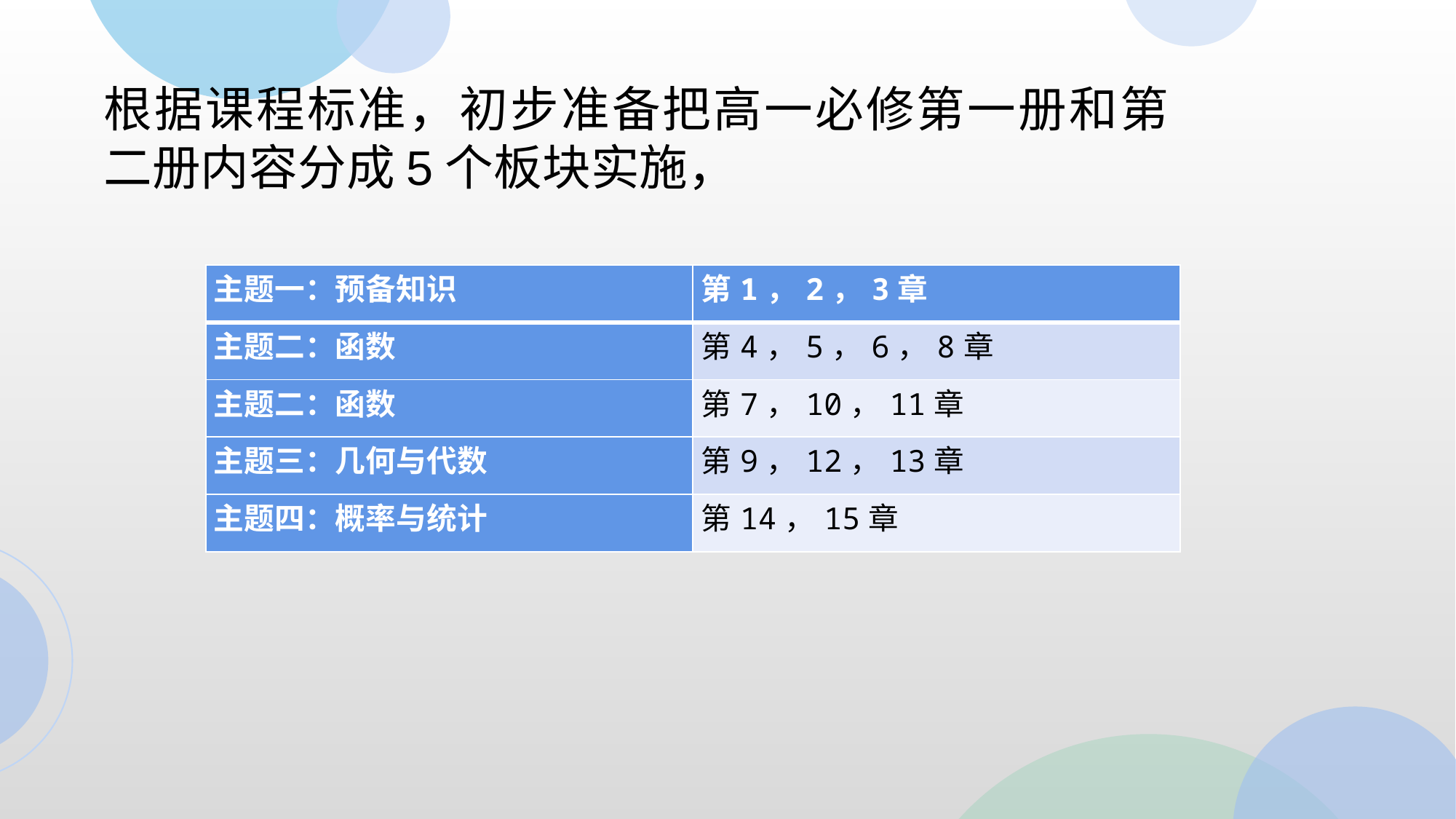

根据课程标准，初步准备把高一必修第一册和第二册内容分成5个板块实施，
| 主题一：预备知识 | 第1，2，3章 |
| --- | --- |
| 主题二：函数 | 第4，5，6，8章 |
| 主题二：函数 | 第7，10，11章 |
| 主题三：几何与代数 | 第9，12，13章 |
| 主题四：概率与统计 | 第14，15章 |